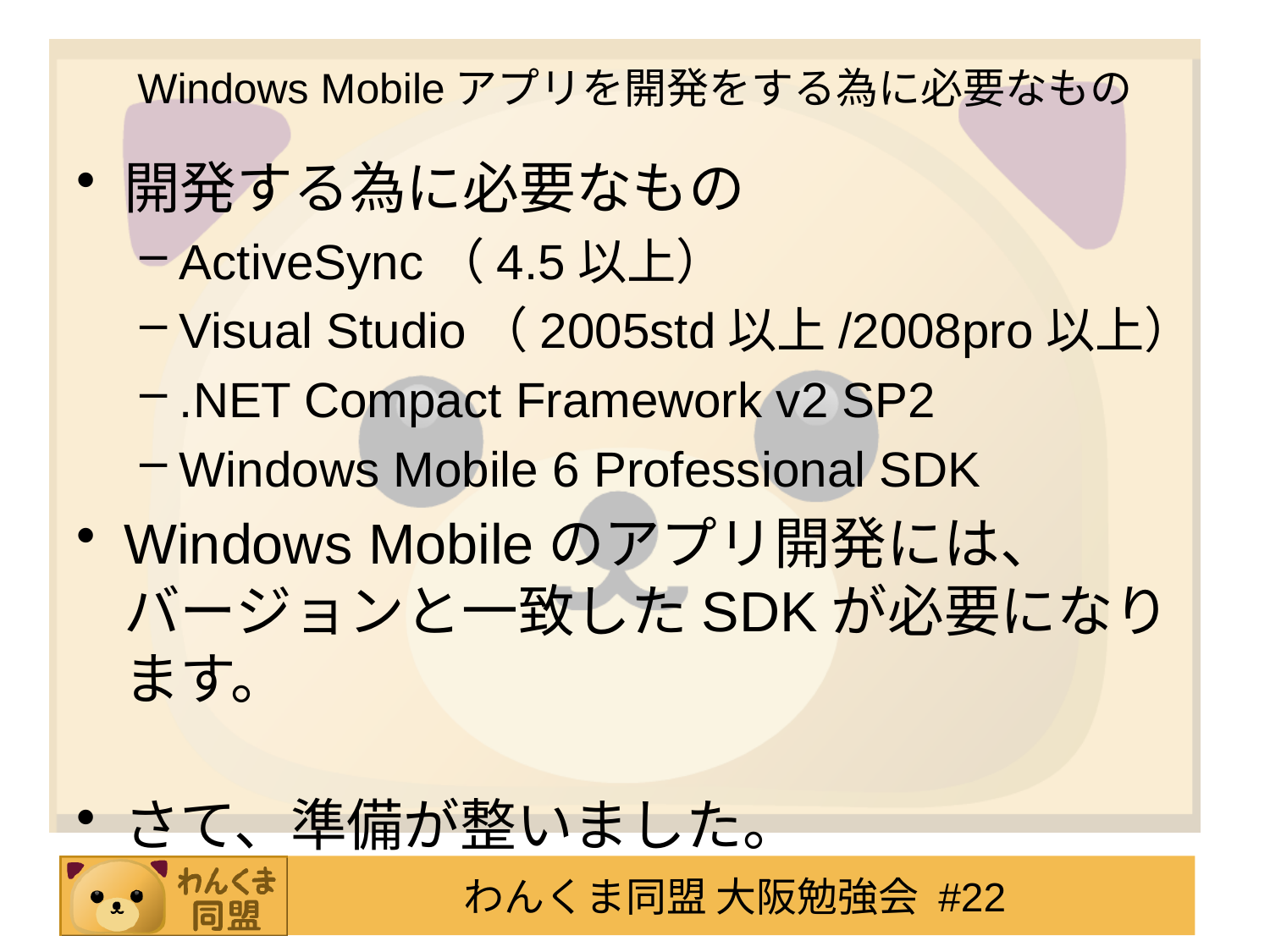

# Windows Mobileアプリを開発をする為に必要なもの
開発する為に必要なもの
ActiveSync（4.5以上）
Visual Studio（2005std以上/2008pro以上）
.NET Compact Framework v2 SP2
Windows Mobile 6 Professional SDK
Windows Mobileのアプリ開発には、
バージョンと一致したSDKが必要になります。
さて、準備が整いました。